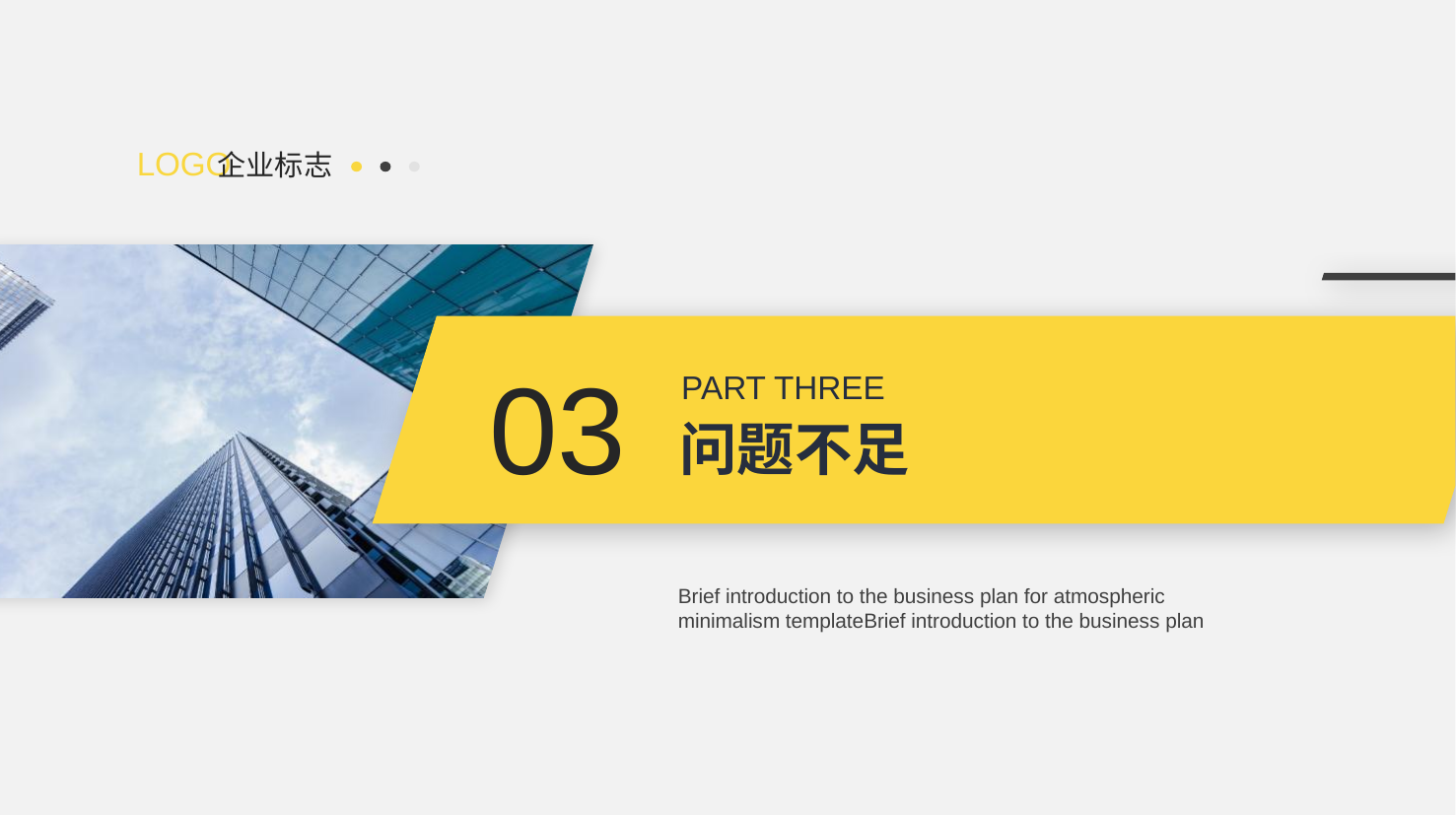

LOGO
企业标志

03
PART THREE
问题不足
Brief introduction to the business plan for atmospheric minimalism templateBrief introduction to the business plan